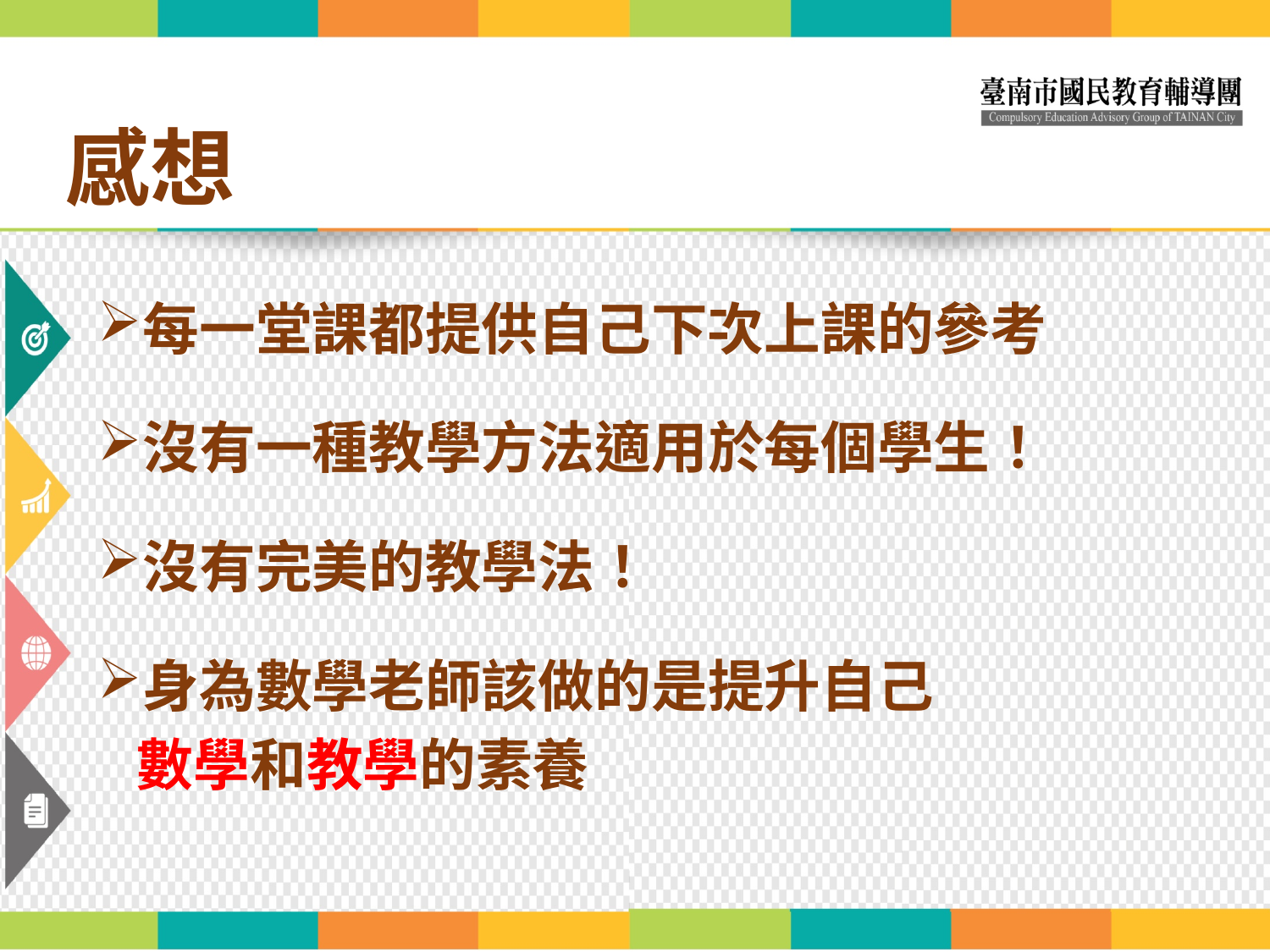

# 感想
每一堂課都提供自己下次上課的參考

沒有一種教學方法適用於每個學生！

沒有完美的教學法！

身為數學老師該做的是提升自己
  數學和教學的素養